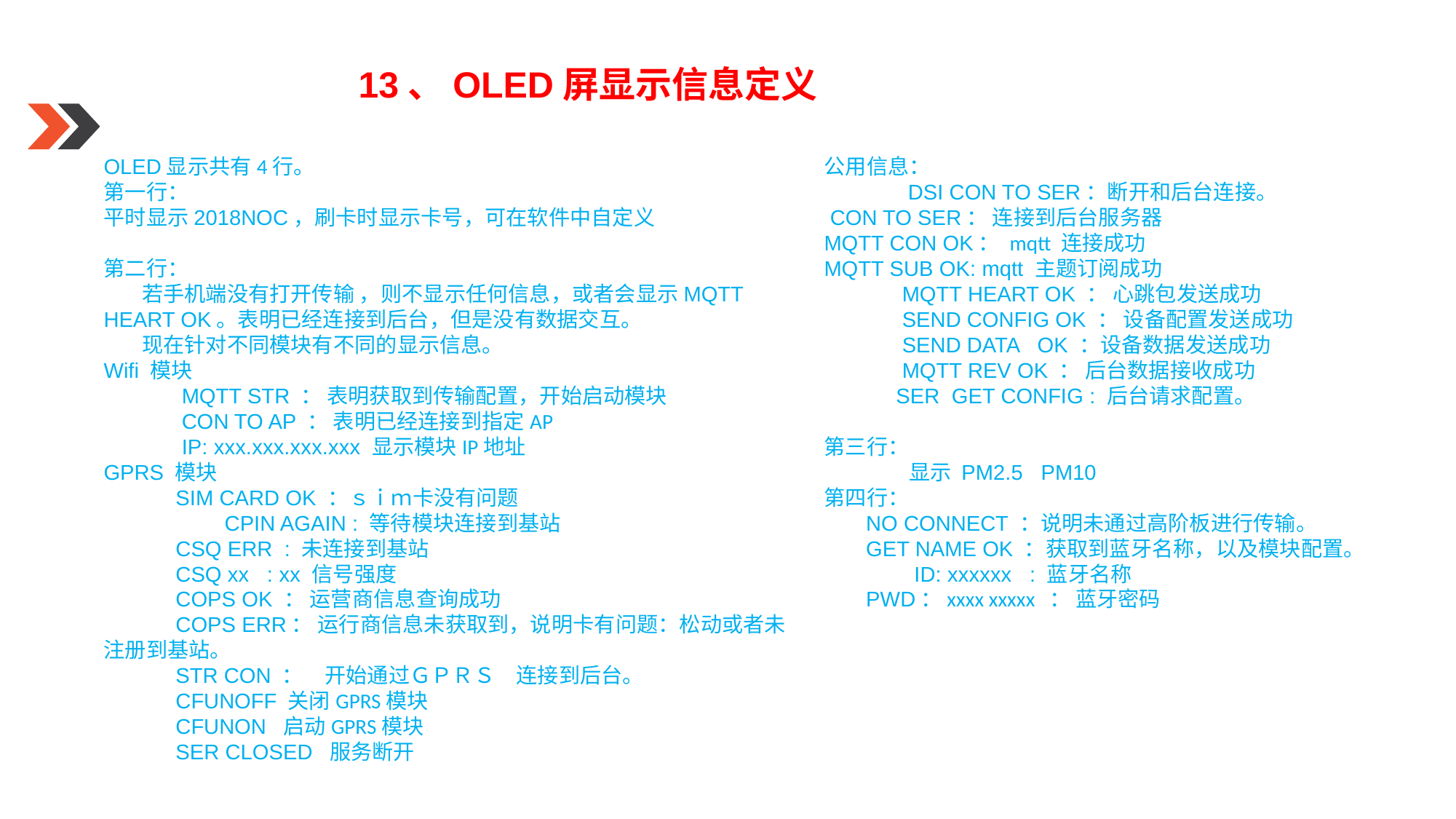

13、OLED屏显示信息定义
OLED显示共有4行。第一行：平时显示2018NOC，刷卡时显示卡号，可在软件中自定义 第二行：       若手机端没有打开传输 ，则不显示任何信息，或者会显示MQTT HEART OK。表明已经连接到后台，但是没有数据交互。       现在针对不同模块有不同的显示信息。 Wifi 模块             MQTT STR ： 表明获取到传输配置，开始启动模块             CON TO AP ： 表明已经连接到指定AP             IP: xxx.xxx.xxx.xxx 显示模块IP地址
GPRS 模块            SIM CARD OK ：ｓｉｍ卡没有问题　　　　　  CPIN AGAIN : 等待模块连接到基站            CSQ ERR  : 未连接到基站            CSQ xx   : xx 信号强度            COPS OK ： 运营商信息查询成功            COPS ERR： 运行商信息未获取到，说明卡有问题：松动或者未注册到基站。            STR CON ：　开始通过ＧＰＲＳ　连接到后台。　            CFUNOFF 关闭GPRS模块            CFUNON  启动GPRS模块            SER CLOSED  服务断开
公用信息：                DSI CON TO SER：断开和后台连接。 CON TO SER： 连接到后台服务器MQTT CON OK： mqtt 连接成功MQTT SUB OK: mqtt 主题订阅成功             MQTT HEART OK ： 心跳包发送成功             SEND CONFIG OK ： 设备配置发送成功             SEND DATA   OK ：设备数据发送成功             MQTT REV OK ： 后台数据接收成功            SER  GET CONFIG : 后台请求配置。  第三行：　　　　显示 PM2.5   PM10 第四行：        NO CONNECT ：说明未通过高阶板进行传输。       GET NAME OK ：获取到蓝牙名称，以及模块配置。　　　　ID: xxxxxx   : 蓝牙名称       PWD：xxxx xxxxx  ： 蓝牙密码